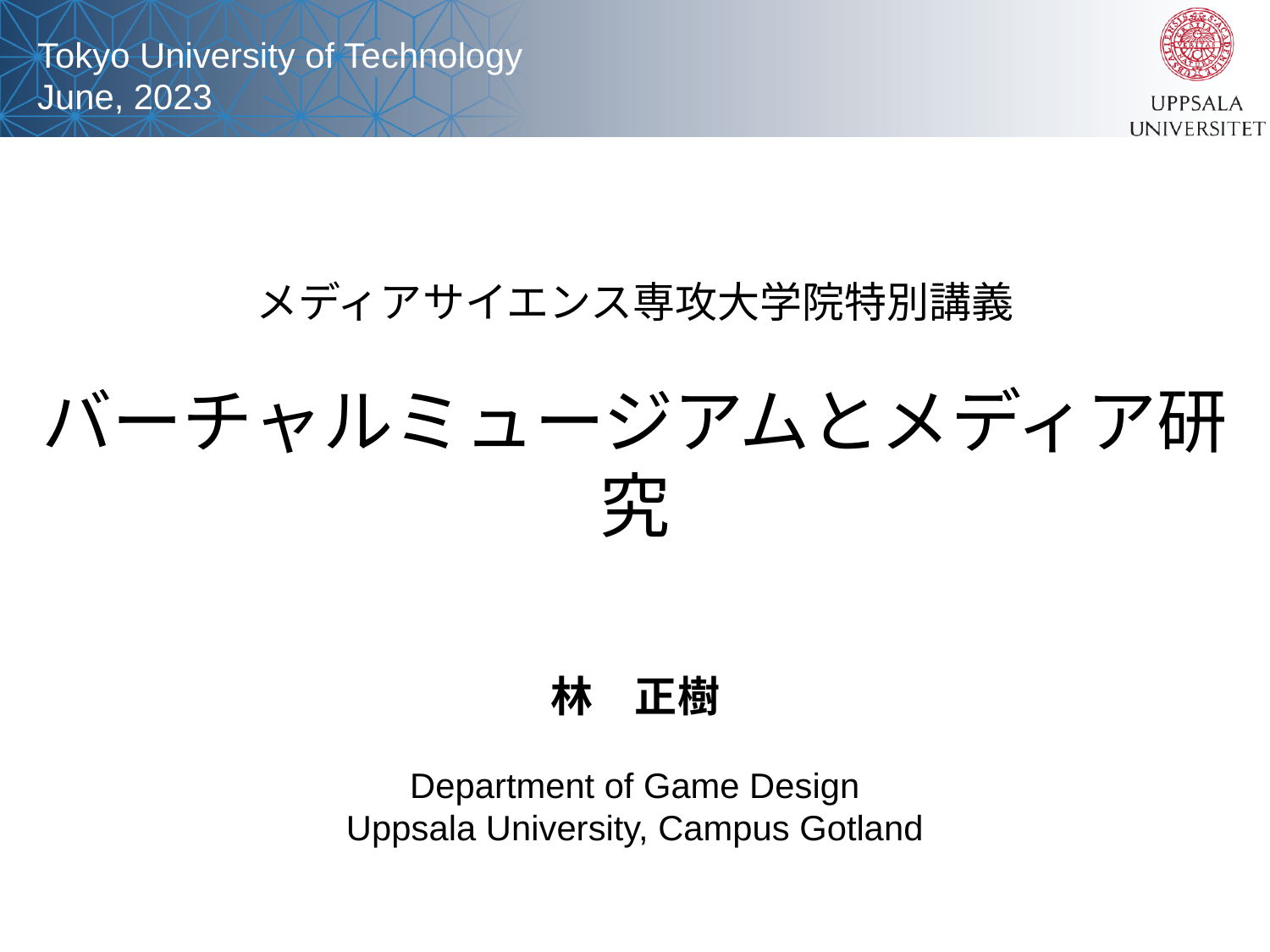

Tokyo University of Technology
June, 2023
メディアサイエンス専攻大学院特別講義

バーチャルミュージアムとメディア研究
林　正樹

Department of Game Design
Uppsala University, Campus Gotland